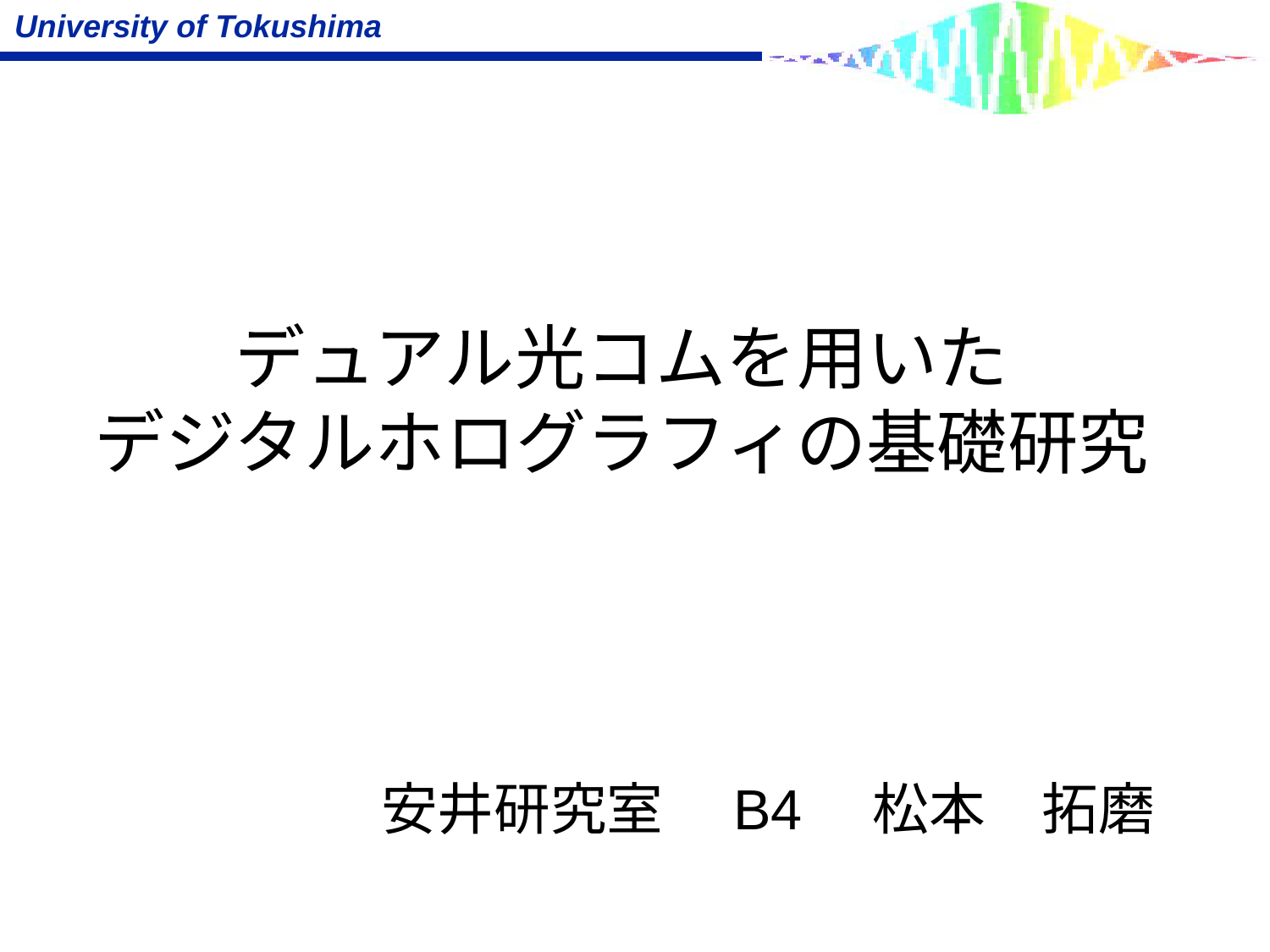

# デュアル光コムを用いた デジタルホログラフィの基礎研究
安井研究室　B4　松本　拓磨